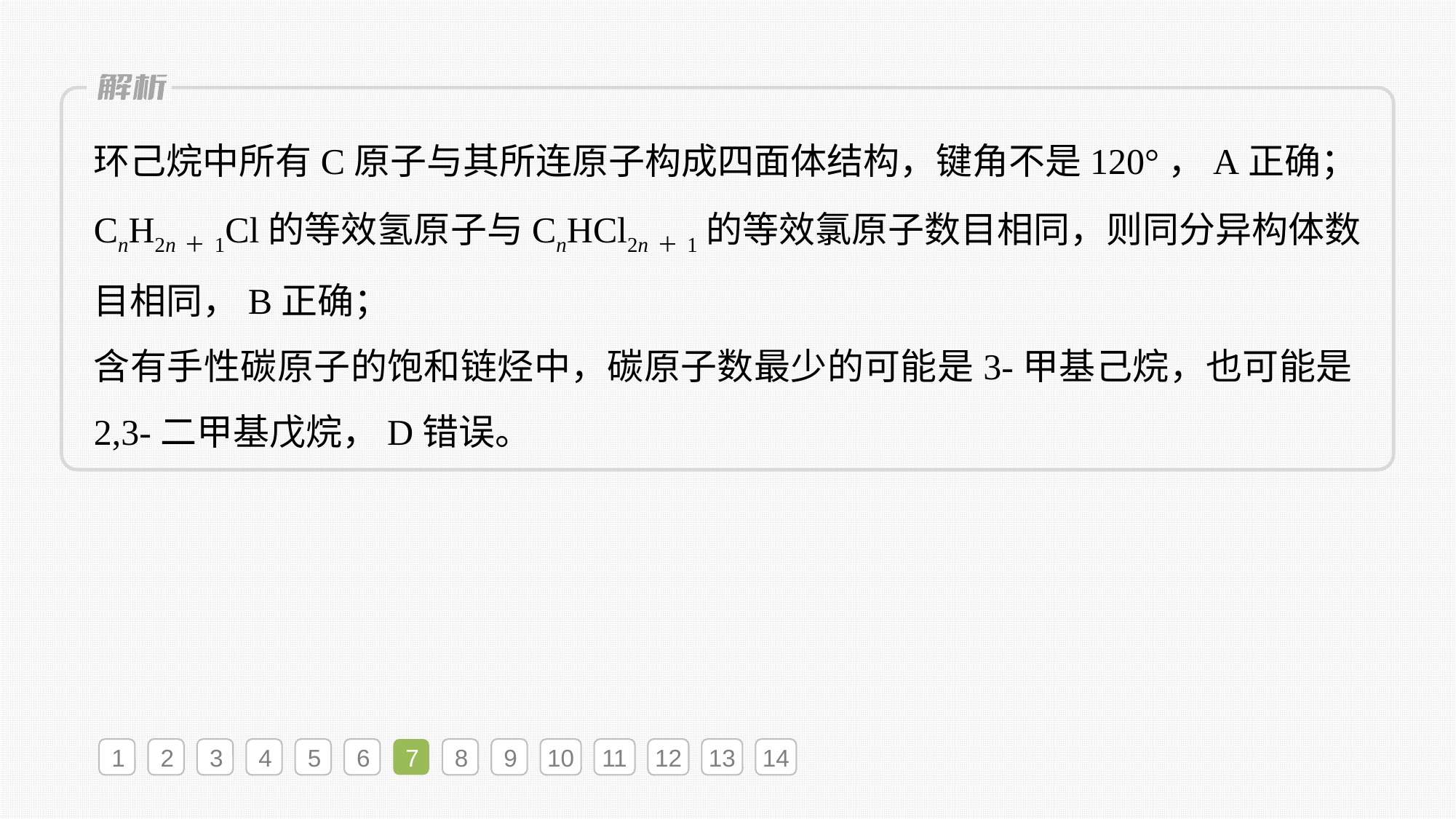

环己烷中所有C原子与其所连原子构成四面体结构，键角不是120°，A正确；
CnH2n＋1Cl的等效氢原子与CnHCl2n＋1的等效氯原子数目相同，则同分异构体数目相同，B正确；
含有手性碳原子的饱和链烃中，碳原子数最少的可能是3-甲基己烷，也可能是2,3-二甲基戊烷，D错误。
1
2
3
4
5
6
7
8
9
10
11
12
13
14